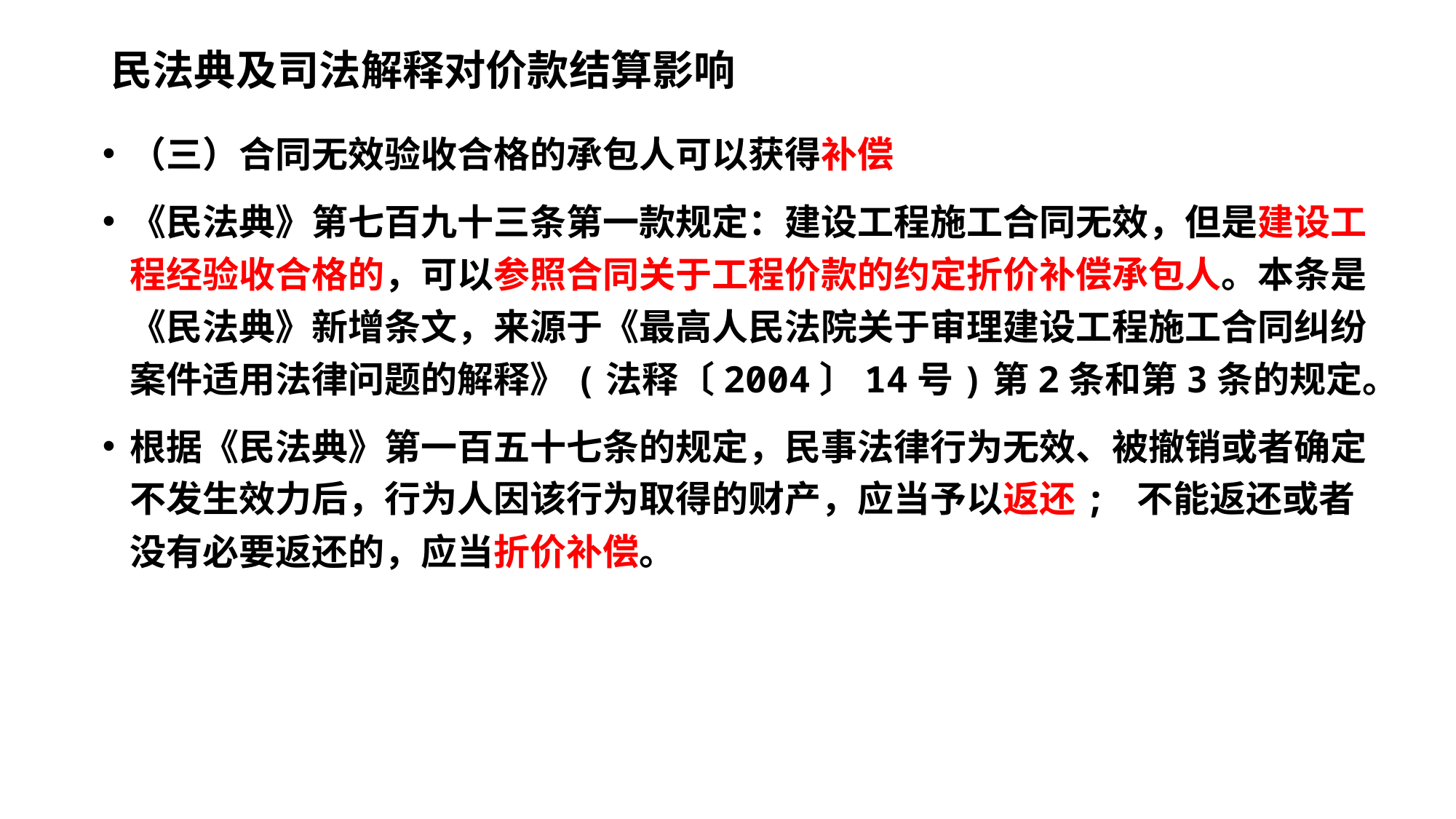

# 民法典及司法解释对价款结算影响
（三）合同无效验收合格的承包人可以获得补偿
《民法典》第七百九十三条第一款规定：建设工程施工合同无效，但是建设工程经验收合格的，可以参照合同关于工程价款的约定折价补偿承包人。本条是《民法典》新增条文，来源于《最高人民法院关于审理建设工程施工合同纠纷案件适用法律问题的解释》(法释〔2004〕14号)第2条和第3条的规定。
根据《民法典》第一百五十七条的规定，民事法律行为无效、被撤销或者确定不发生效力后，行为人因该行为取得的财产，应当予以返还; 不能返还或者没有必要返还的，应当折价补偿。